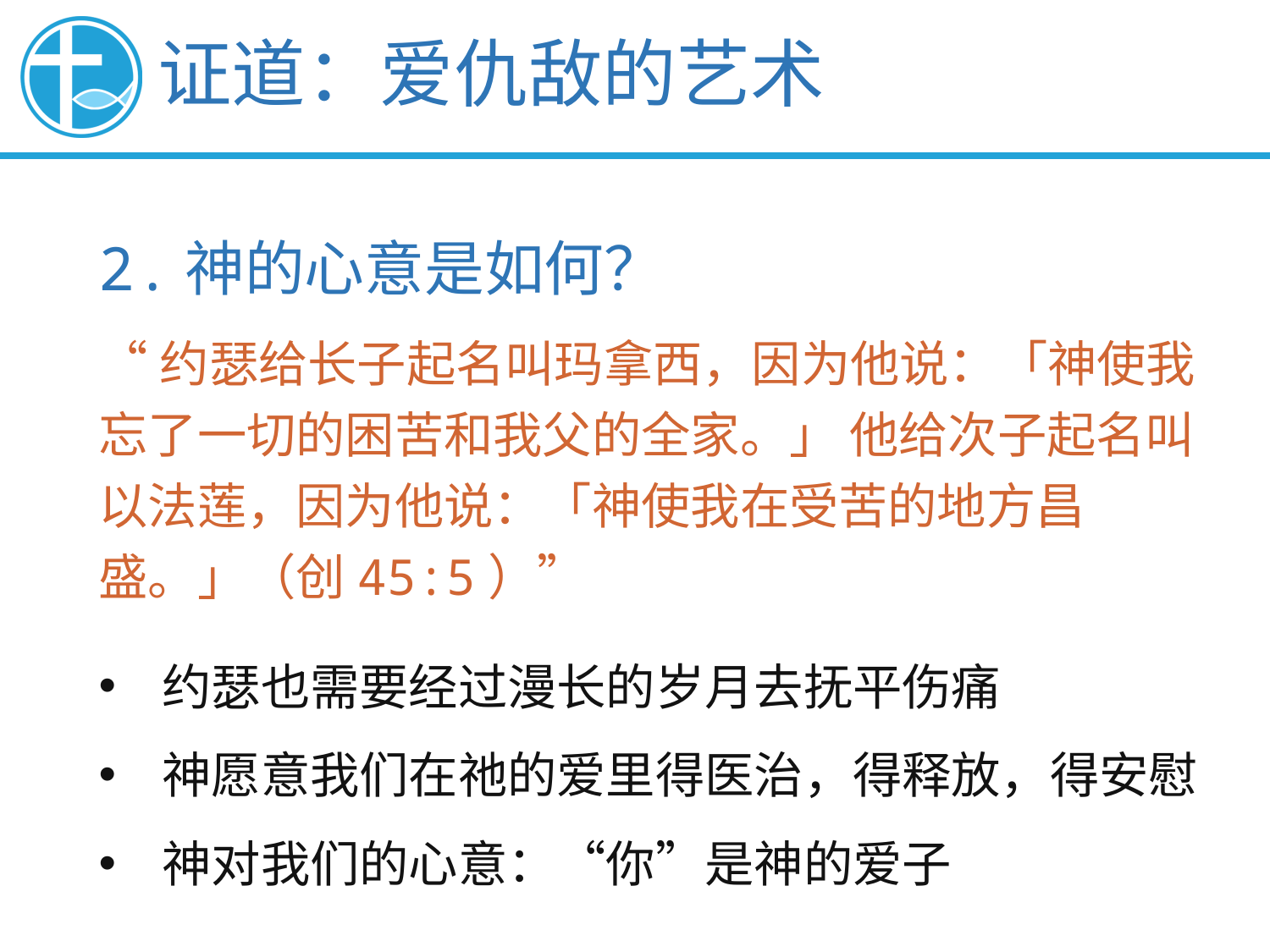

证道：爱仇敌的艺术
2.神的心意是如何？
“约瑟给长子起名叫玛拿西，因为他说：「神使我忘了一切的困苦和我父的全家。」 他给次子起名叫以法莲，因为他说：「神使我在受苦的地方昌盛。」（创45:5）”
约瑟也需要经过漫长的岁月去抚平伤痛
神愿意我们在祂的爱里得医治，得释放，得安慰
神对我们的心意：“你”是神的爱子